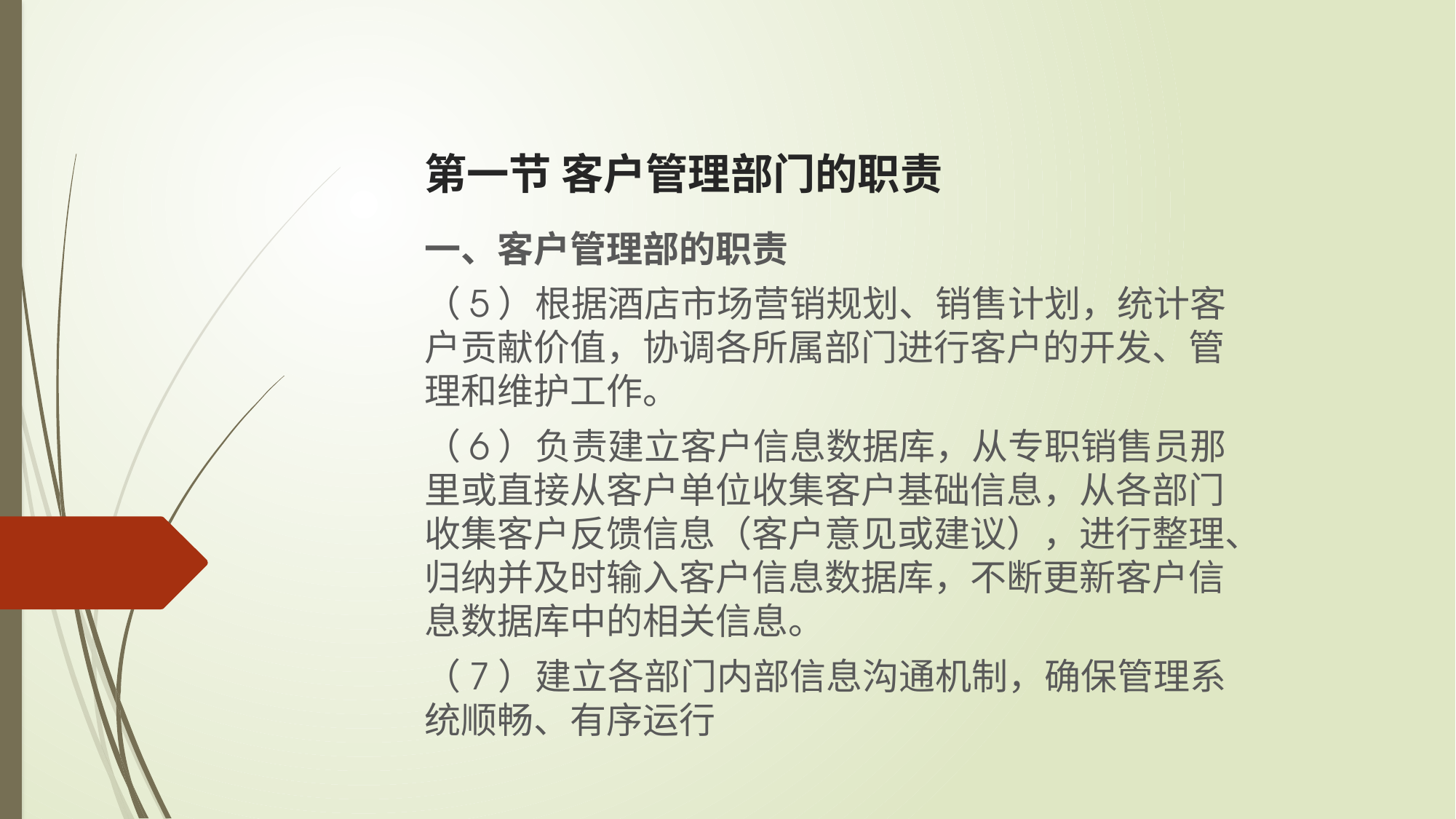

# 第一节 客户管理部门的职责
一、客户管理部的职责
（5）根据酒店市场营销规划、销售计划，统计客户贡献价值，协调各所属部门进行客户的开发、管理和维护工作。
（6）负责建立客户信息数据库，从专职销售员那里或直接从客户单位收集客户基础信息，从各部门收集客户反馈信息（客户意见或建议），进行整理、归纳并及时输入客户信息数据库，不断更新客户信息数据库中的相关信息。
（7）建立各部门内部信息沟通机制，确保管理系统顺畅、有序运行